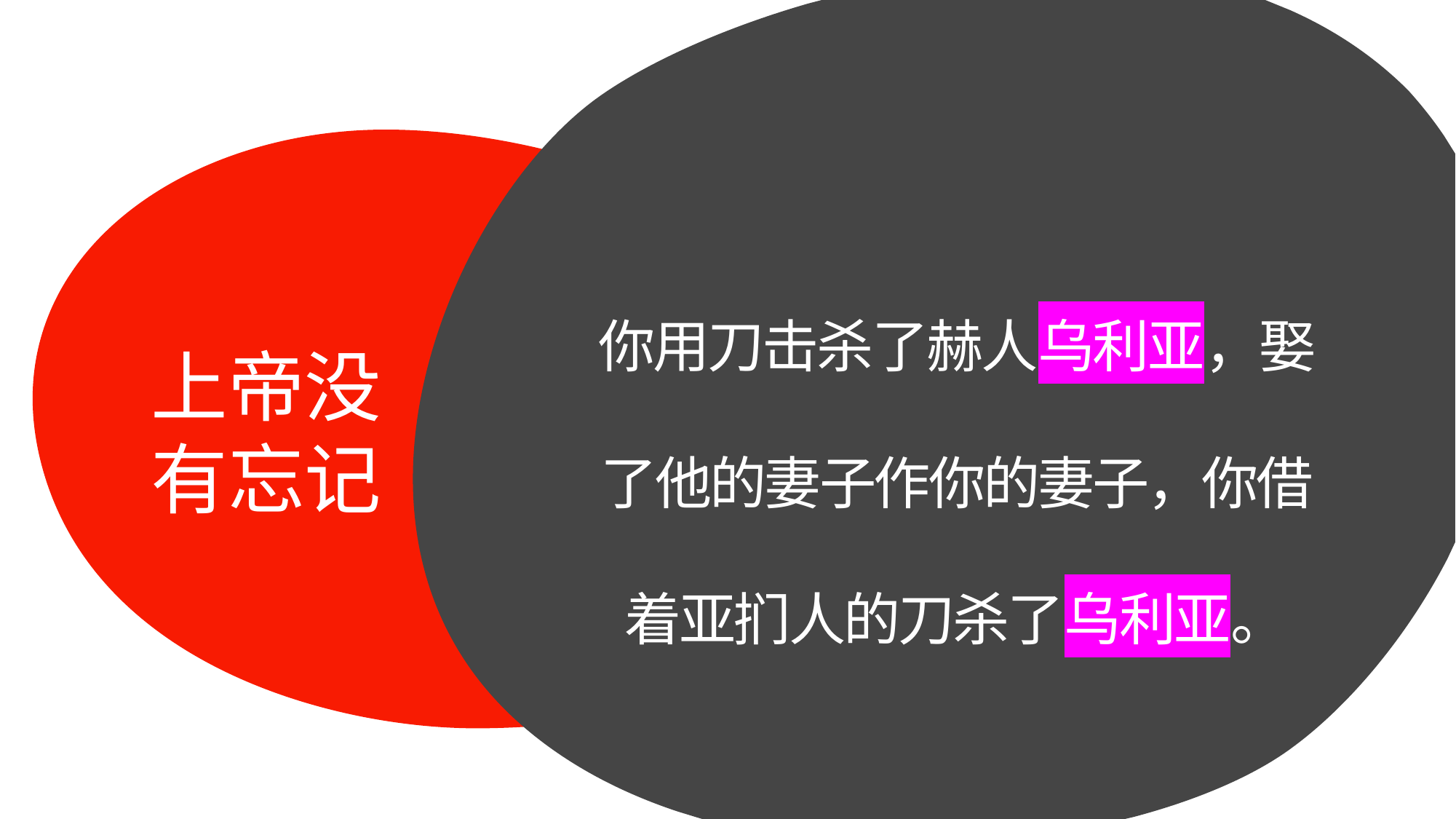

# 你用刀击杀了赫人乌利亚，娶了他的妻子作你的妻子，你借着亚扪人的刀杀了乌利亚。
上帝没有忘记